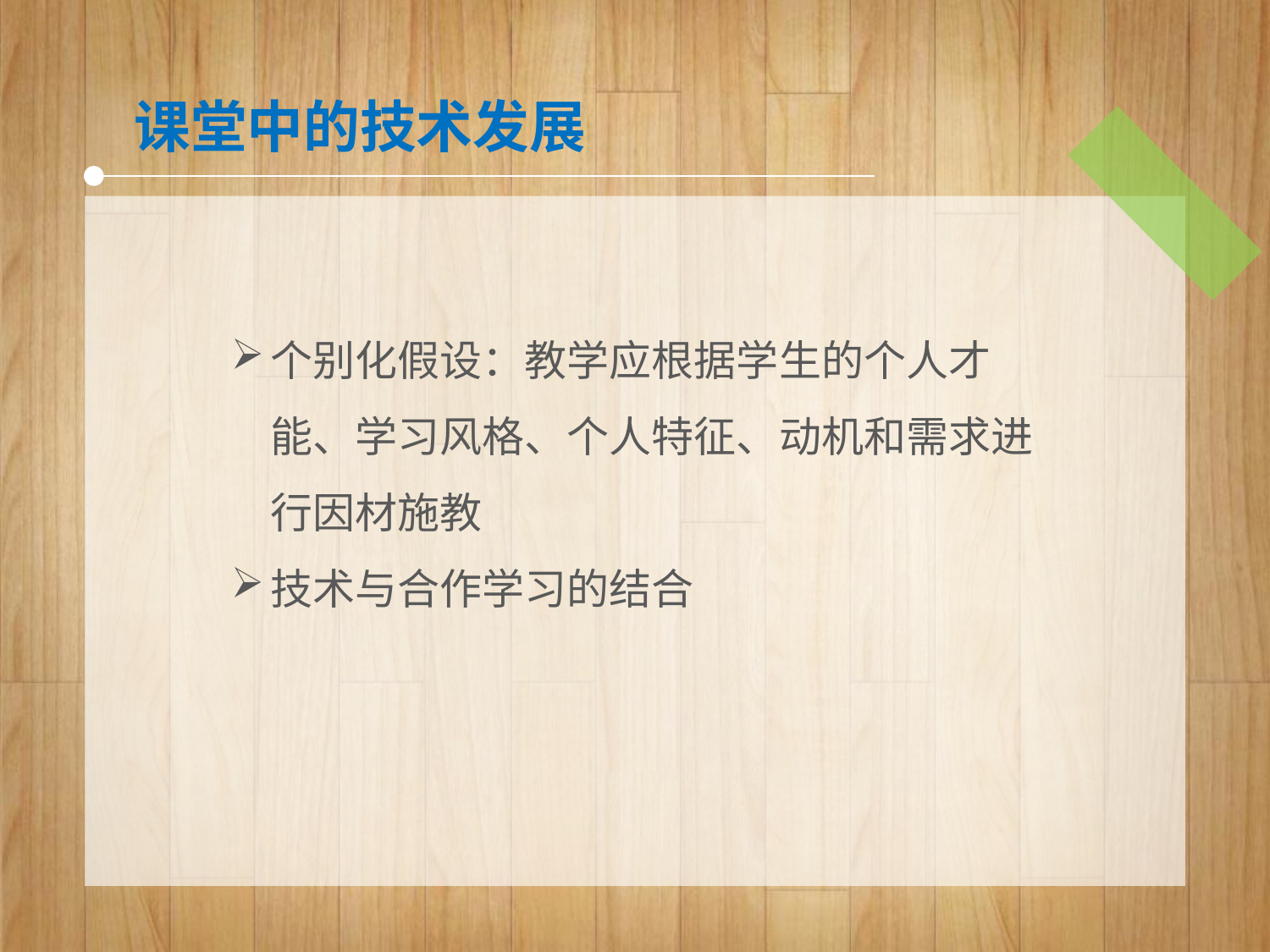

课堂中的技术发展

个别化假设：教学应根据学生的个人才能、学习风格、个人特征、动机和需求进行因材施教
技术与合作学习的结合